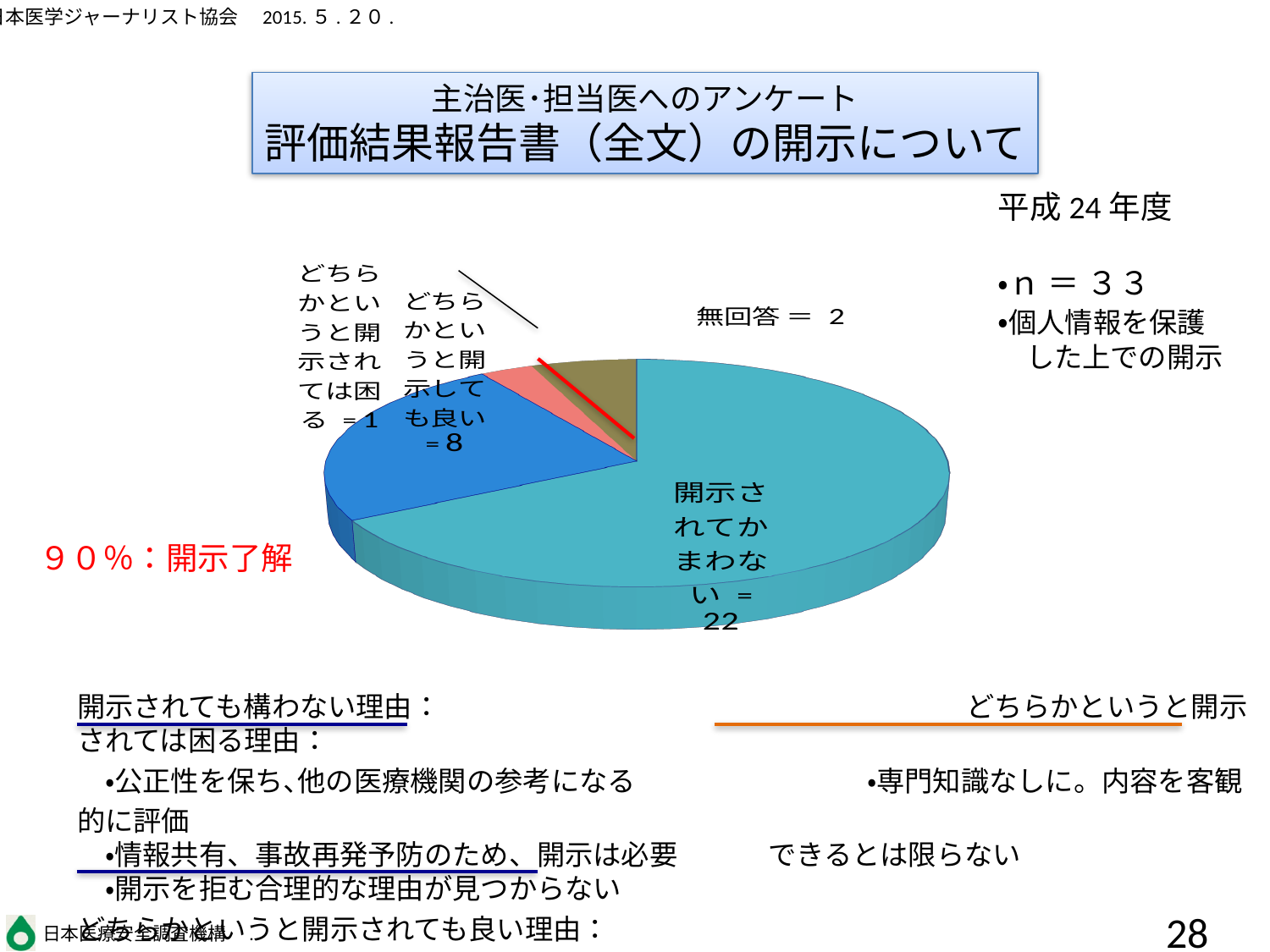

主治医･担当医へのアンケート
評価結果報告書（全文）の開示について
平成24年度

・ｎ ＝ ３３
・個人情報を保護
　した上での開示

[unsupported chart]

９０％：開示了解
開示されても構わない理由：					どちらかというと開示されては困る理由：
　・公正性を保ち､他の医療機関の参考になる		　・専門知識なしに。内容を客観的に評価
　・情報共有、事故再発予防のため、開示は必要	　　できるとは限らない
　・開示を拒む合理的な理由が見つからない
どちらかというと開示されても良い理由：
　・公共性は第一に考えるが､将来悪意を持って利用されないか？